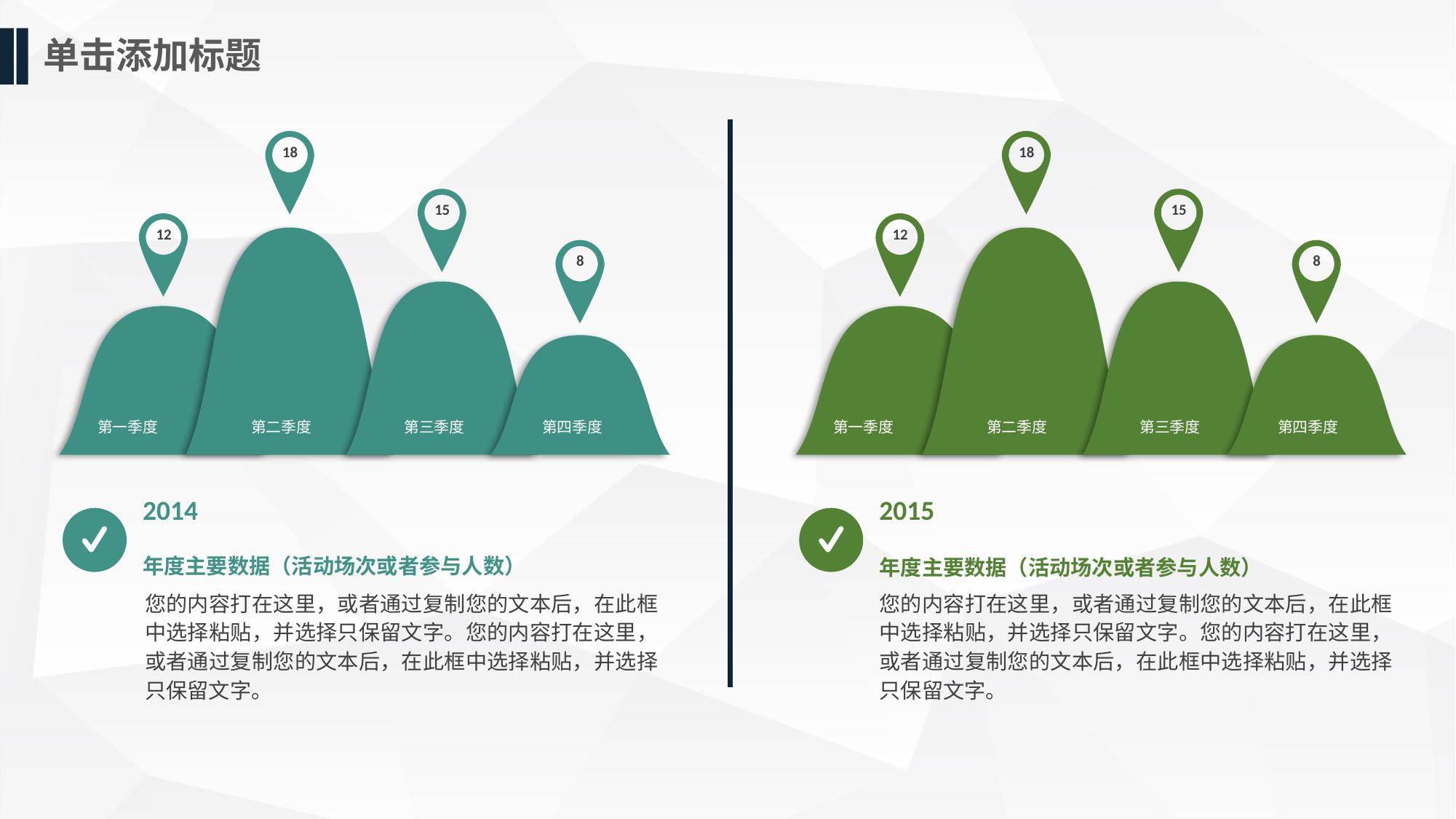

单击添加标题

18
18

15
15

12
12

8
8

第四季度
第四季度
第一季度
第二季度
第三季度
第一季度
第二季度
第三季度
2014
2015

年度主要数据（活动场次或者参与人数）
您的内容打在这里，或者通过复制您的文本后，在此框中选择粘贴，并选择只保留文字。您的内容打在这里，或者通过复制您的文本后，在此框中选择粘贴，并选择只保留文字。

年度主要数据（活动场次或者参与人数）
您的内容打在这里，或者通过复制您的文本后，在此框中选择粘贴，并选择只保留文字。您的内容打在这里，或者通过复制您的文本后，在此框中选择粘贴，并选择只保留文字。